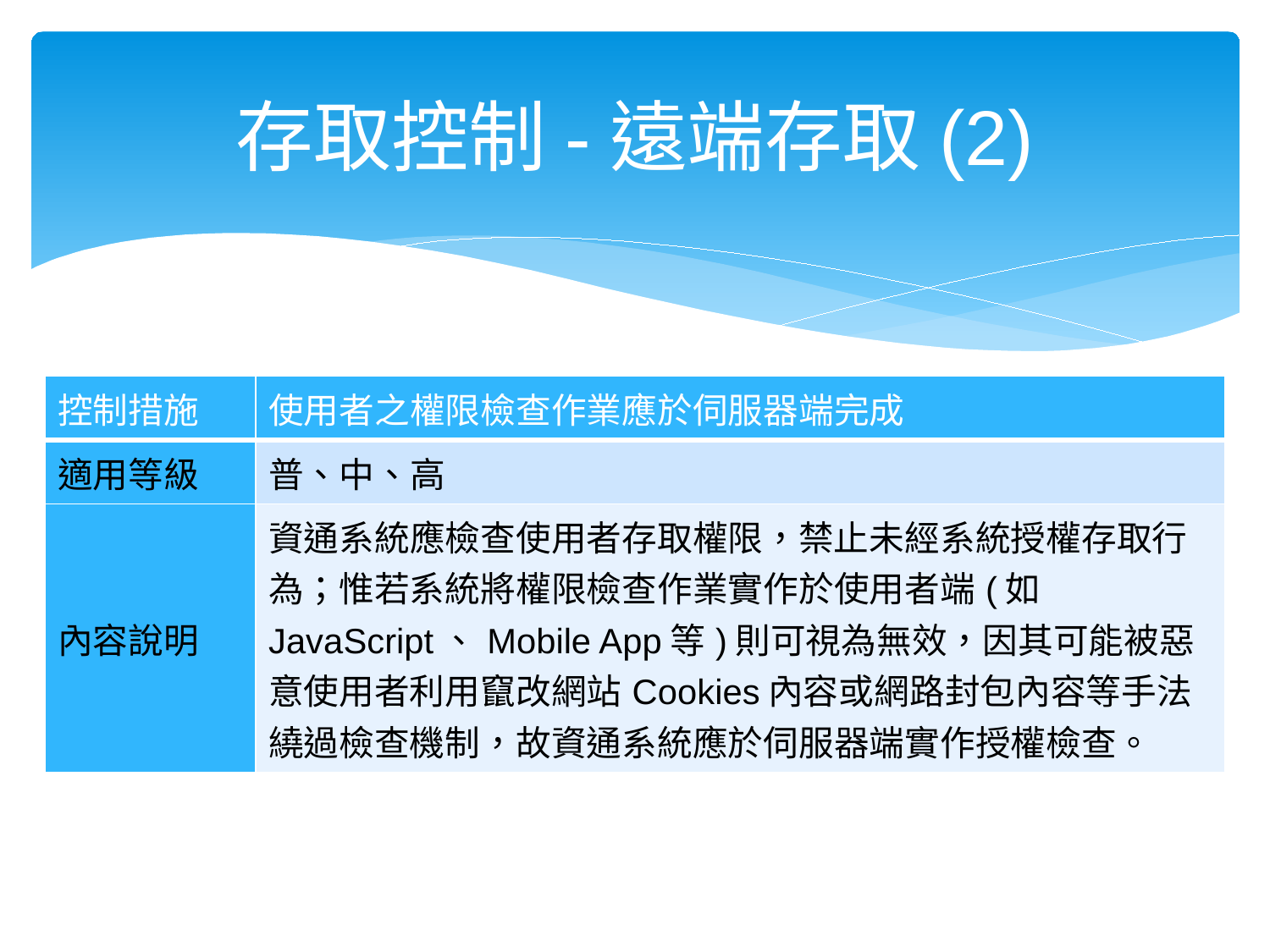

# 存取控制-遠端存取(2)
| 控制措施 | 使用者之權限檢查作業應於伺服器端完成 |
| --- | --- |
| 適用等級 | 普、中、高 |
| 內容說明 | 資通系統應檢查使用者存取權限，禁止未經系統授權存取行為；惟若系統將權限檢查作業實作於使用者端(如JavaScript、Mobile App等)則可視為無效，因其可能被惡意使用者利用竄改網站Cookies內容或網路封包內容等手法繞過檢查機制，故資通系統應於伺服器端實作授權檢查。 |